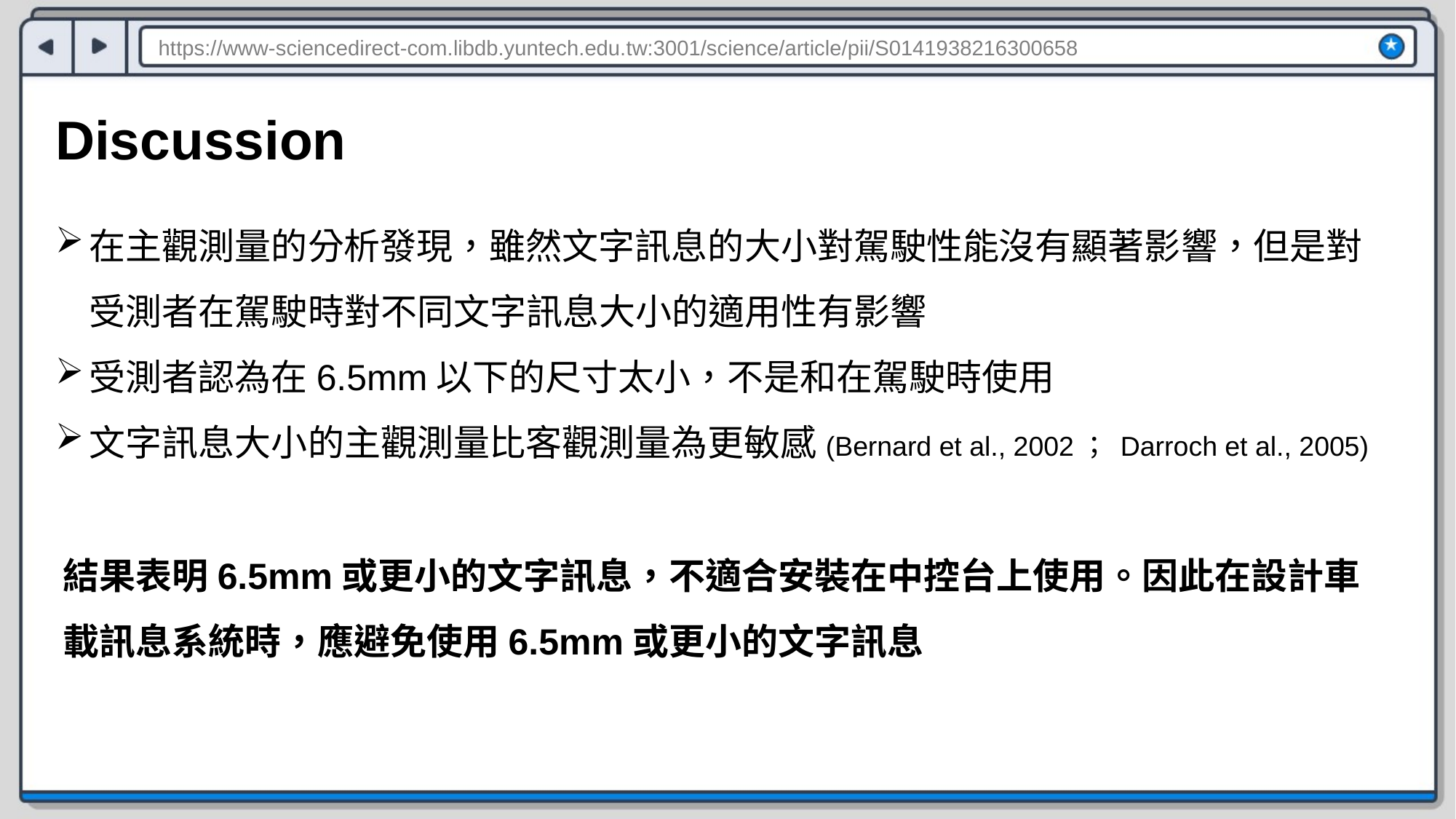

https://www-sciencedirect-com.libdb.yuntech.edu.tw:3001/science/article/pii/S0141938216300658
Discussion
在主觀測量的分析發現，雖然文字訊息的大小對駕駛性能沒有顯著影響，但是對受測者在駕駛時對不同文字訊息大小的適用性有影響
受測者認為在6.5mm以下的尺寸太小，不是和在駕駛時使用
文字訊息大小的主觀測量比客觀測量為更敏感(Bernard et al., 2002； Darroch et al., 2005)
結果表明6.5mm或更小的文字訊息，不適合安裝在中控台上使用。因此在設計車載訊息系統時，應避免使用6.5mm或更小的文字訊息